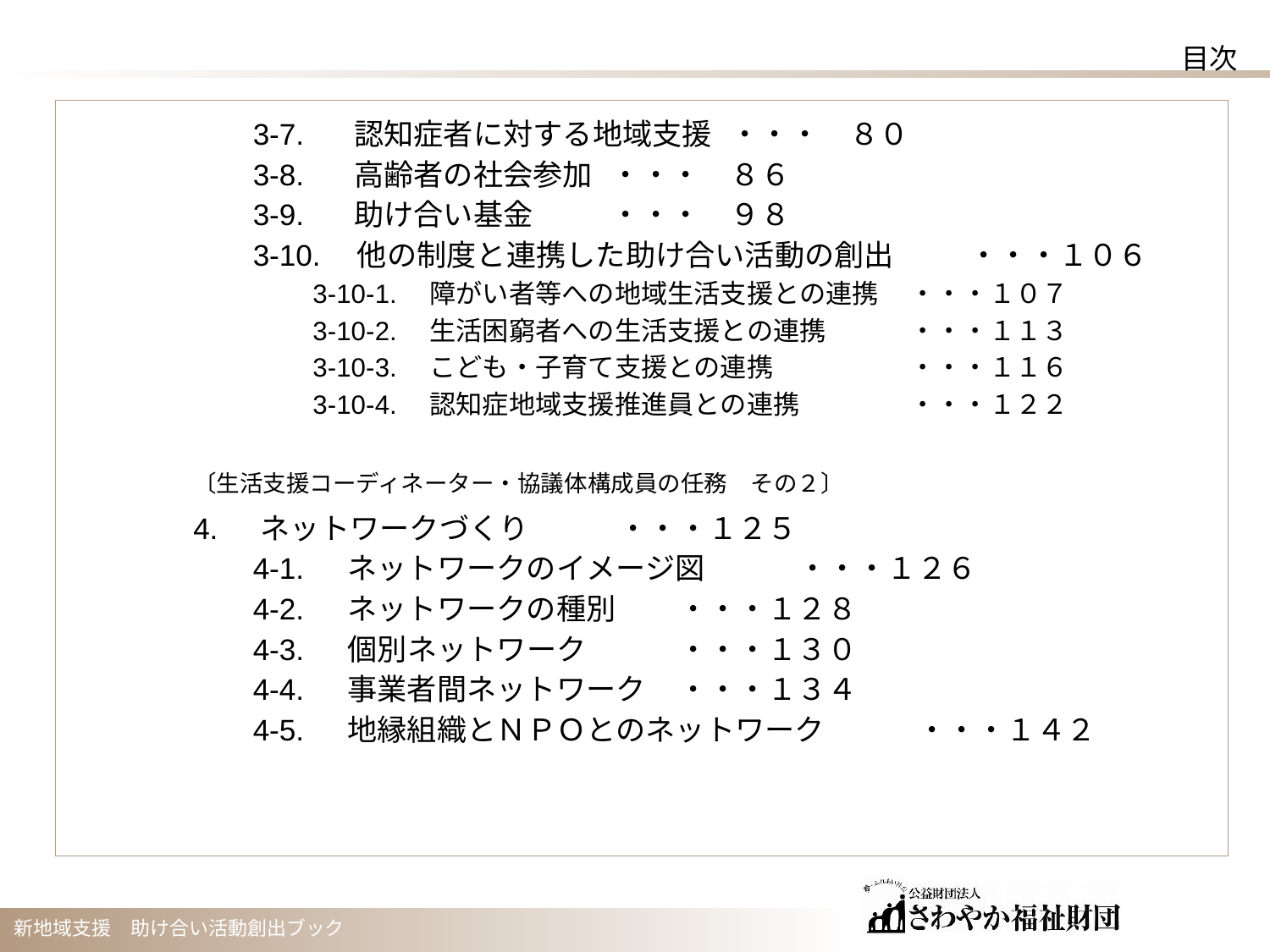

目次

3-7.　  認知症者に対する地域支援		・・・　８０
3-8.　  高齢者の社会参加			・・・　８６
3-9.　  助け合い基金				・・・　９８
3-10.　他の制度と連携した助け合い活動の創出								・・・１０６
3-10-1.　障がい者等への地域生活支援との連携	・・・１０７
3-10-2.　生活困窮者への生活支援との連携	・・・１１３
3-10-3.　こども・子育て支援との連携		・・・１１６
3-10-4.　認知症地域支援推進員との連携	・・・１２２

〔生活支援コーディネーター・協議体構成員の任務　その２〕
ネットワークづくり				・・・１２５
4-1.　 ネットワークのイメージ図		・・・１２６
4-2.　 ネットワークの種別			・・・１２８
4-3.　 個別ネットワーク			・・・１３０
4-4.　 事業者間ネットワーク			・・・１３４
4-5.　 地縁組織とＮＰＯとのネットワーク	・・・１４２